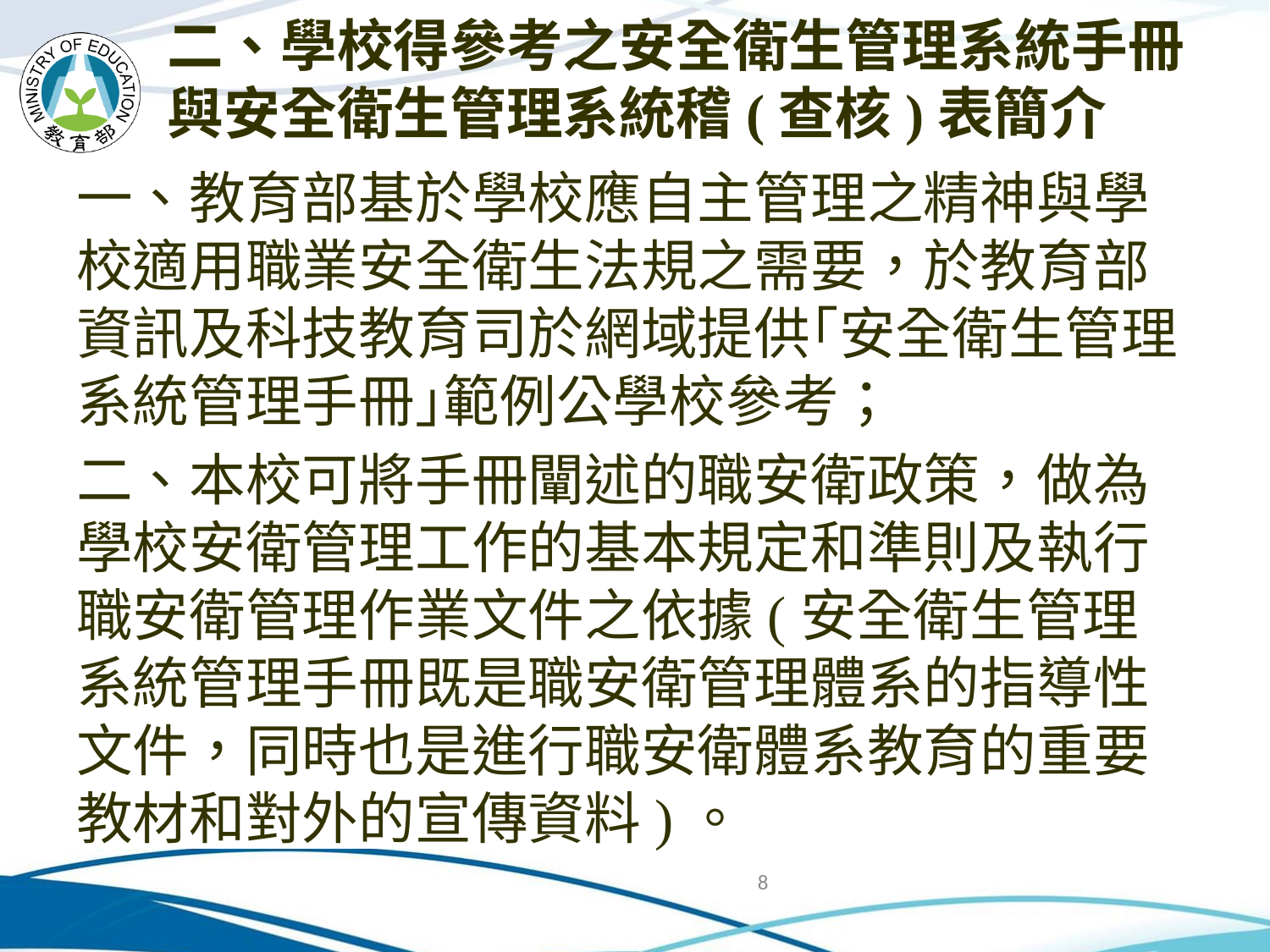

# 二、學校得參考之安全衛生管理系統手冊與安全衛生管理系統稽(查核)表簡介
一、教育部基於學校應自主管理之精神與學校適用職業安全衛生法規之需要，於教育部資訊及科技教育司於網域提供｢安全衛生管理系統管理手冊｣範例公學校參考；
二、本校可將手冊闡述的職安衛政策，做為學校安衛管理工作的基本規定和準則及執行職安衛管理作業文件之依據(安全衛生管理系統管理手冊既是職安衛管理體系的指導性文件，同時也是進行職安衛體系教育的重要教材和對外的宣傳資料)。
8